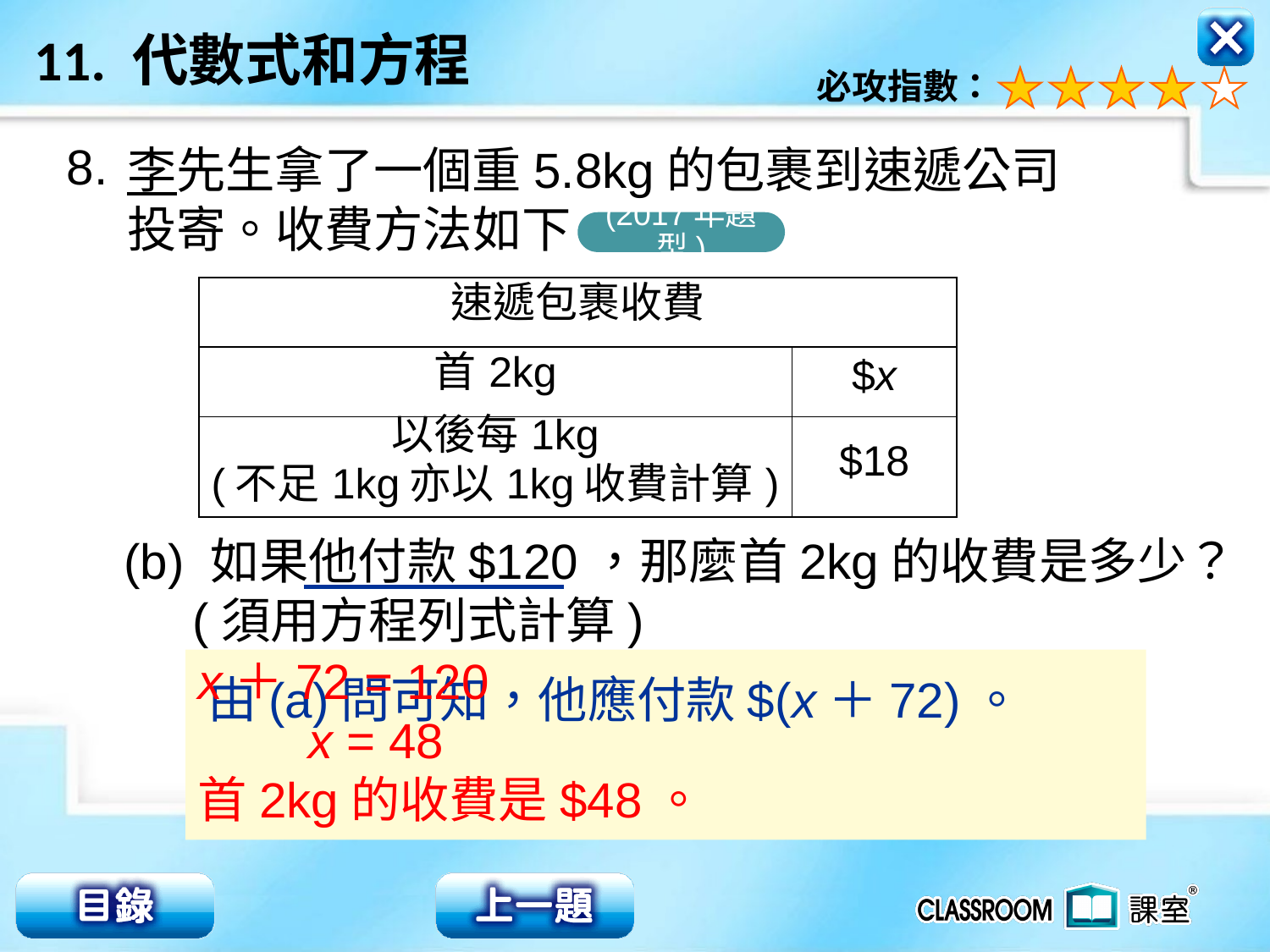

8.
李先生拿了一個重5.8kg的包裹到速遞公司投寄。收費方法如下：
(2017年題型)
| 速遞包裹收費 |  |
| --- | --- |
| 首2kg | $x |
| 以後每1kg (不足1kg亦以1kg收費計算) | $18 |
(b) 如果他付款$120，那麼首2kg的收費是多少？
     (須用方程列式計算)
x＋72 = 120
        x = 48
首2kg的收費是$48。

由(a)問可知，他應付款$(x＋72)。